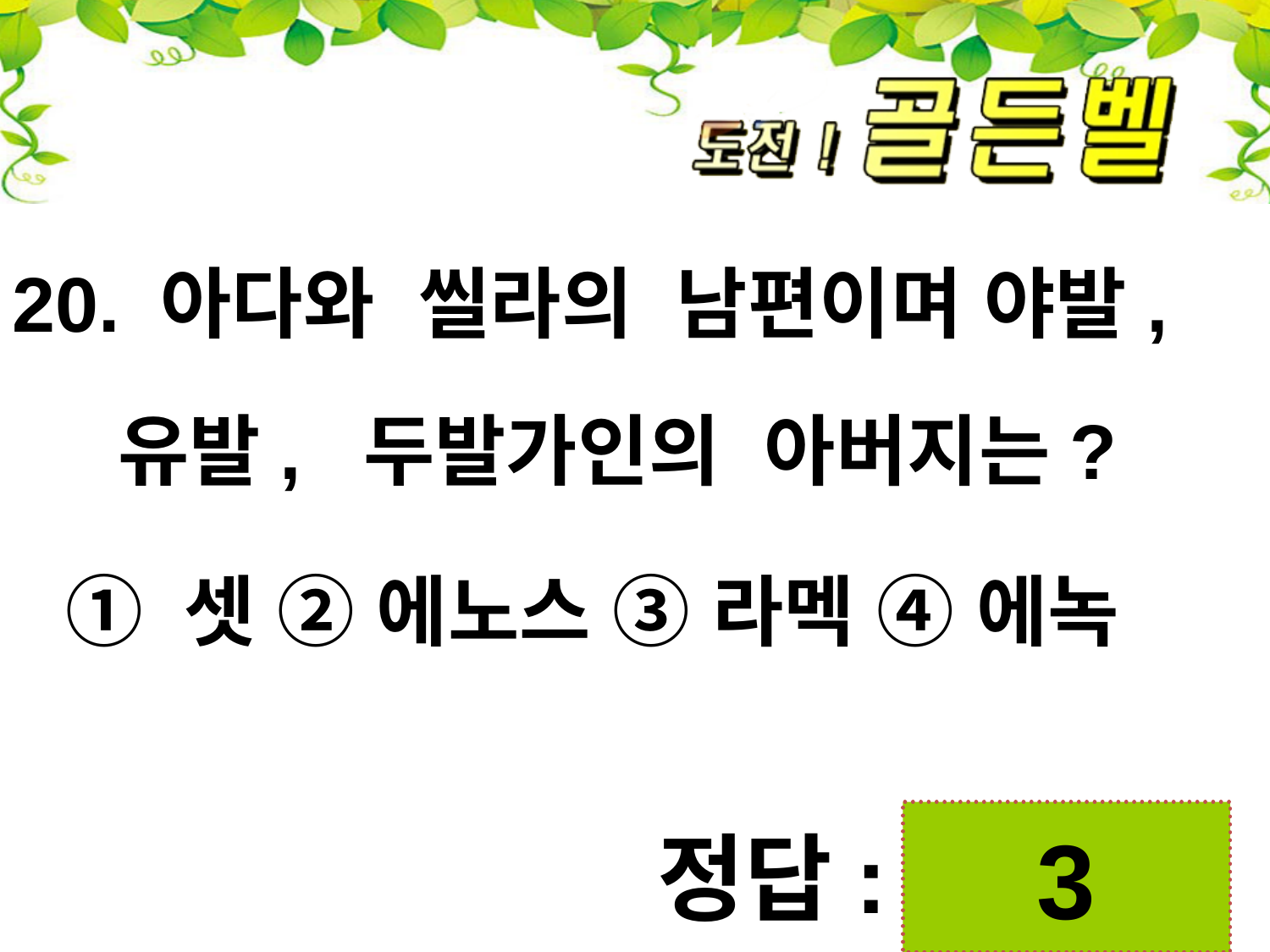

20. 아다와  씰라의  남편이며 야발,
    유발,  두발가인의  아버지는?
  ① 셋 ② 에노스 ③ 라멕 ④ 에녹

첨성대
3
정답: